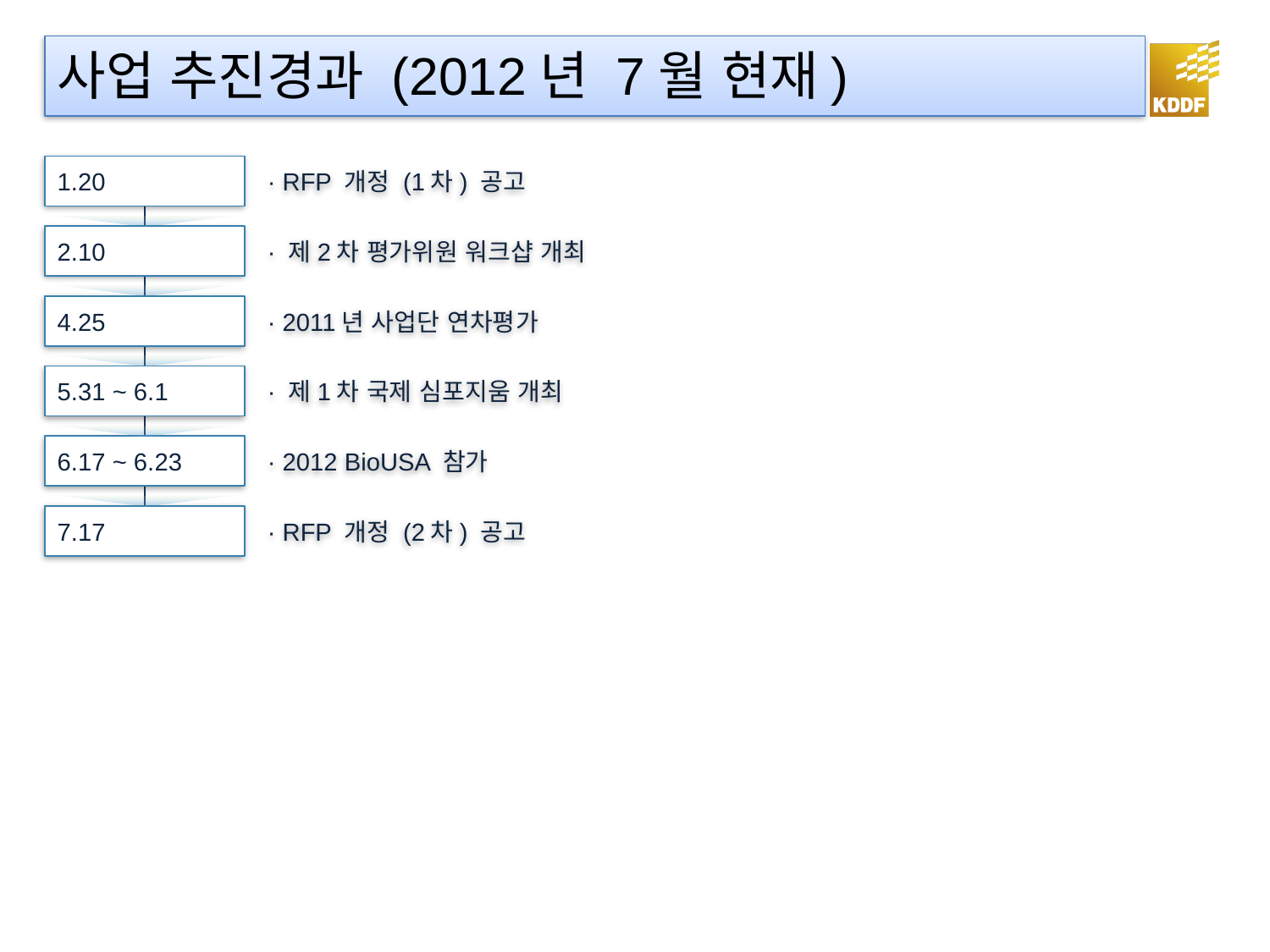

사업 추진경과 (2012년 7월 현재)
1.20
· RFP 개정 (1차) 공고

2.10
· 제2차 평가위원 워크샵 개최

4.25
· 2011년 사업단 연차평가

5.31 ~ 6.1
· 제1차 국제 심포지움 개최

6.17 ~ 6.23
· 2012 BioUSA 참가

7.17
· RFP 개정 (2차) 공고